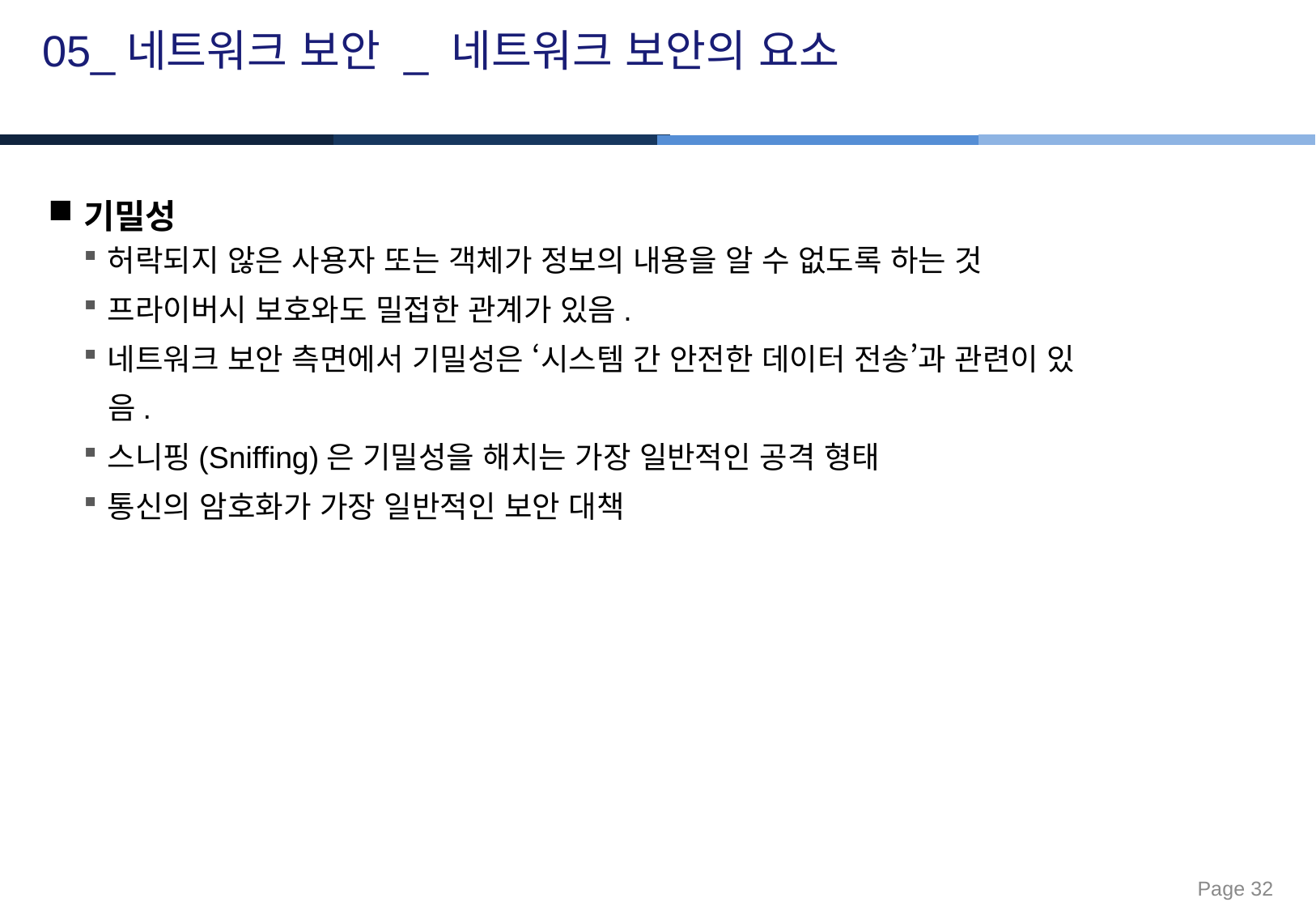

05_네트워크 보안 _ 네트워크 보안의 요소
기밀성
허락되지 않은 사용자 또는 객체가 정보의 내용을 알 수 없도록 하는 것
프라이버시 보호와도 밀접한 관계가 있음.
네트워크 보안 측면에서 기밀성은 ‘시스템 간 안전한 데이터 전송’과 관련이 있
  음.
스니핑(Sniffing)은 기밀성을 해치는 가장 일반적인 공격 형태
통신의 암호화가 가장 일반적인 보안 대책
Page 32